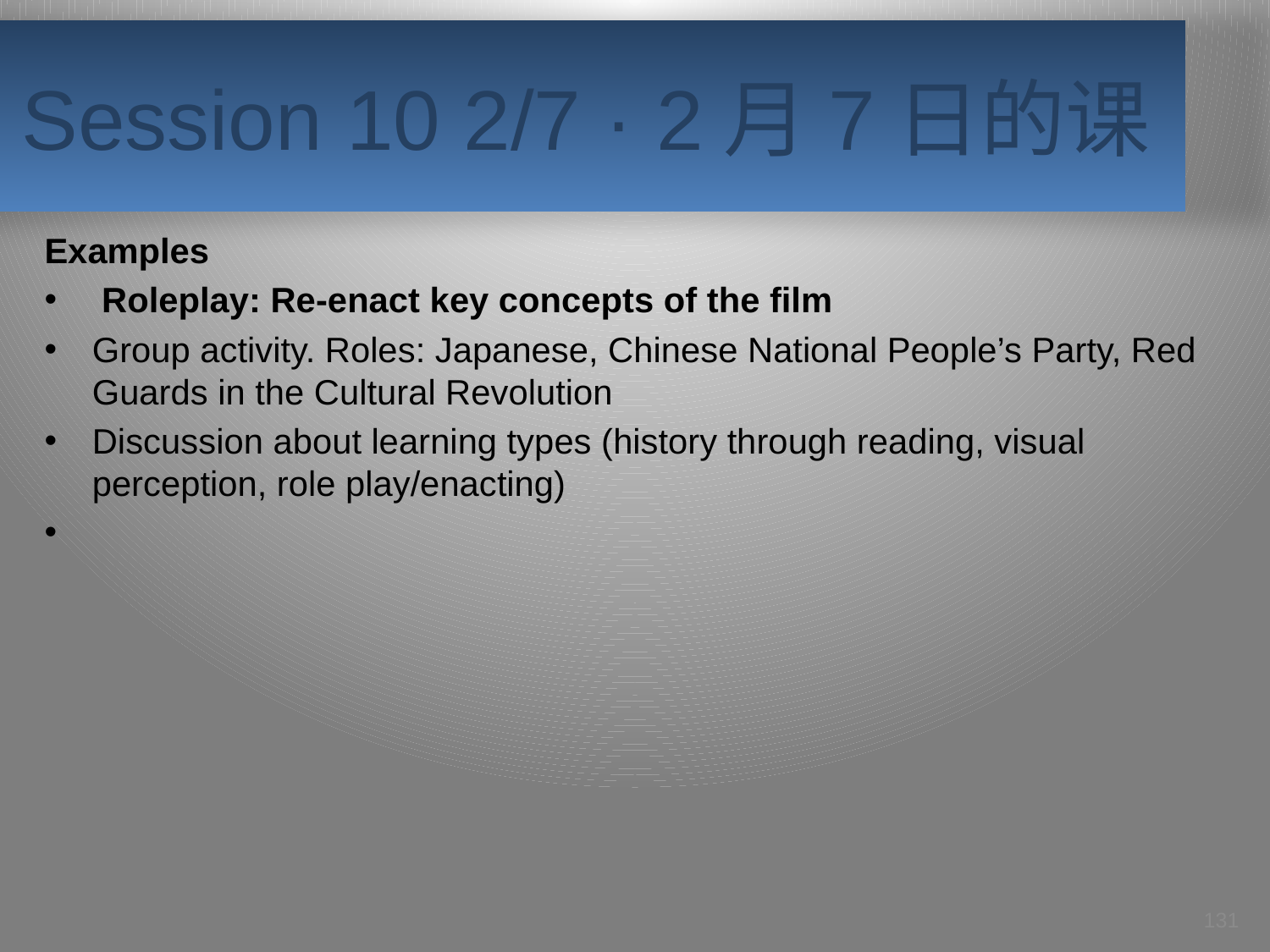

# Session 10 2/7 · 2月7日的课
Examples
 Roleplay: Re-enact key concepts of the film
Group activity. Roles: Japanese, Chinese National People’s Party, Red Guards in the Cultural Revolution
Discussion about learning types (history through reading, visual perception, role play/enacting)

131